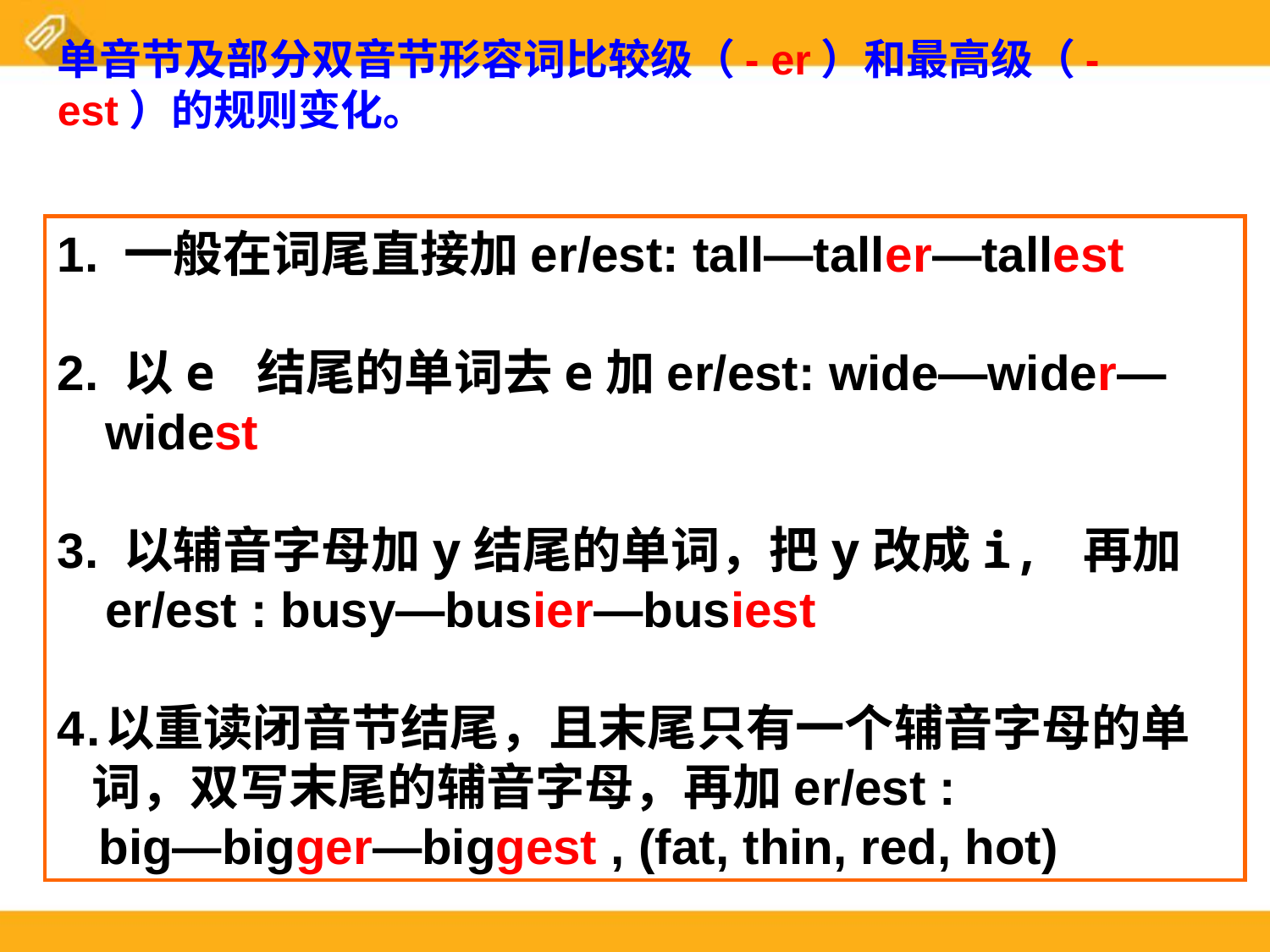

单音节及部分双音节形容词比较级（- er）和最高级（- est）的规则变化。
1. 一般在词尾直接加er/est: tall—taller—tallest

2. 以e 结尾的单词去e加er/est: wide—wider—widest

3. 以辅音字母加y结尾的单词，把y改成i, 再加 er/est : busy—busier—busiest

以重读闭音节结尾，且末尾只有一个辅音字母的单
  词，双写末尾的辅音字母，再加er/est :
   big—bigger—biggest , (fat, thin, red, hot)